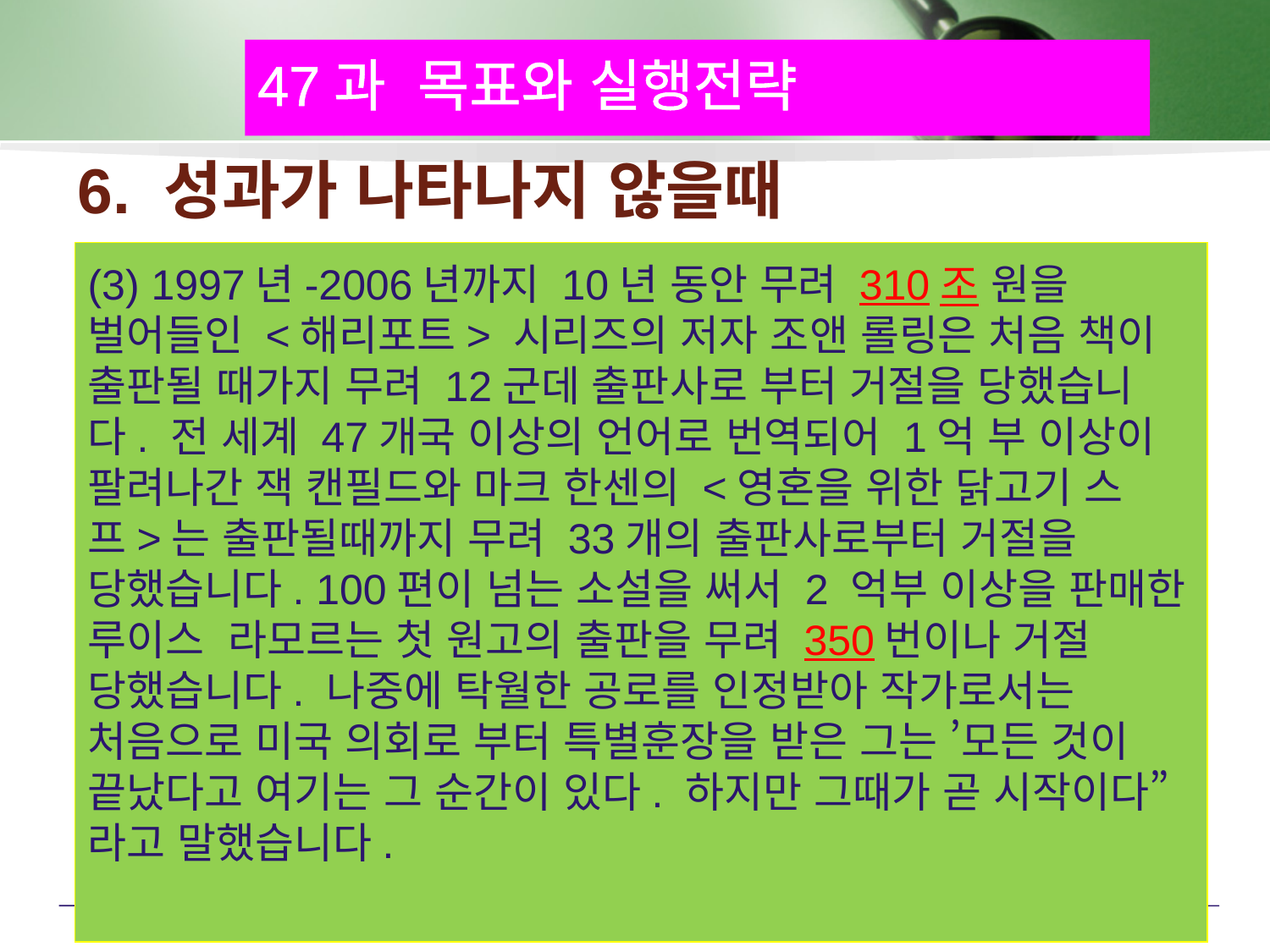

47과  목표와 실행전략
# 6. 성과가 나타나지 않을때
(3) 1997년-2006년까지 10년 동안 무려 310조 원을 벌어들인 <해리포트> 시리즈의 저자 조앤 롤링은 처음 책이 출판될 때가지 무려 12군데 출판사로 부터 거절을 당했습니다. 전 세계 47개국 이상의 언어로 번역되어 1억 부 이상이 팔려나간 잭 캔필드와 마크 한센의 <영혼을 위한 닭고기 스프>는 출판될때까지 무려 33개의 출판사로부터 거절을 당했습니다. 100편이 넘는 소설을 써서 2 억부 이상을 판매한 루이스  라모르는 첫 원고의 출판을 무려 350번이나 거절 당했습니다. 나중에 탁월한 공로를 인정받아 작가로서는 처음으로 미국 의회로 부터 특별훈장을 받은 그는 ’모든 것이 끝났다고 여기는 그 순간이 있다. 하지만 그때가 곧 시작이다”라고 말했습니다.